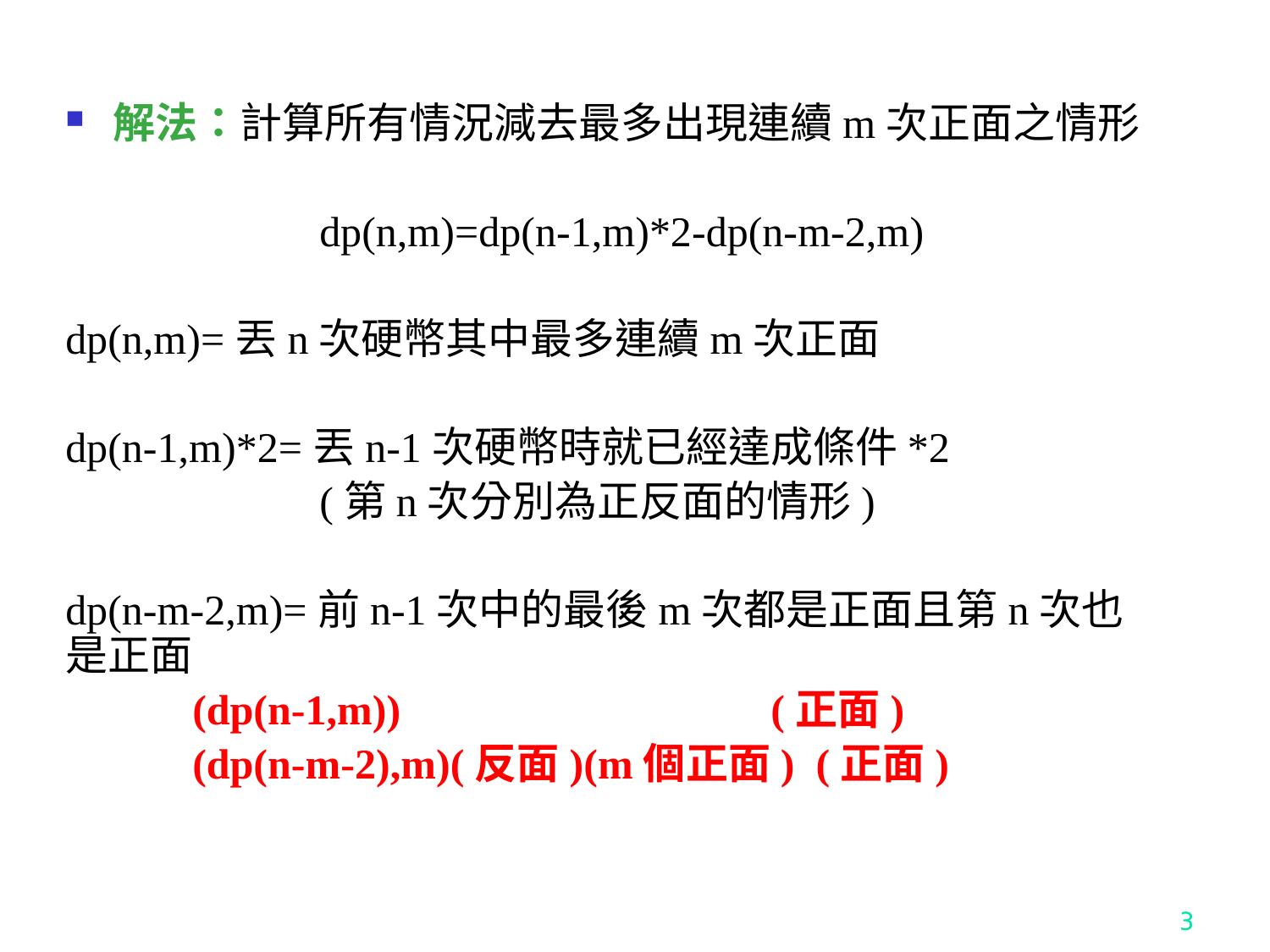

解法：計算所有情況減去最多出現連續m次正面之情形

  		dp(n,m)=dp(n-1,m)*2-dp(n-m-2,m)

dp(n,m)=丟n次硬幣其中最多連續m次正面

dp(n-1,m)*2=丟n-1次硬幣時就已經達成條件*2
		(第n次分別為正反面的情形)

dp(n-m-2,m)=前n-1次中的最後m次都是正面且第n次也是正面
	(dp(n-1,m))                                   (正面)
	(dp(n-m-2),m)(反面)(m個正面)  (正面)

3